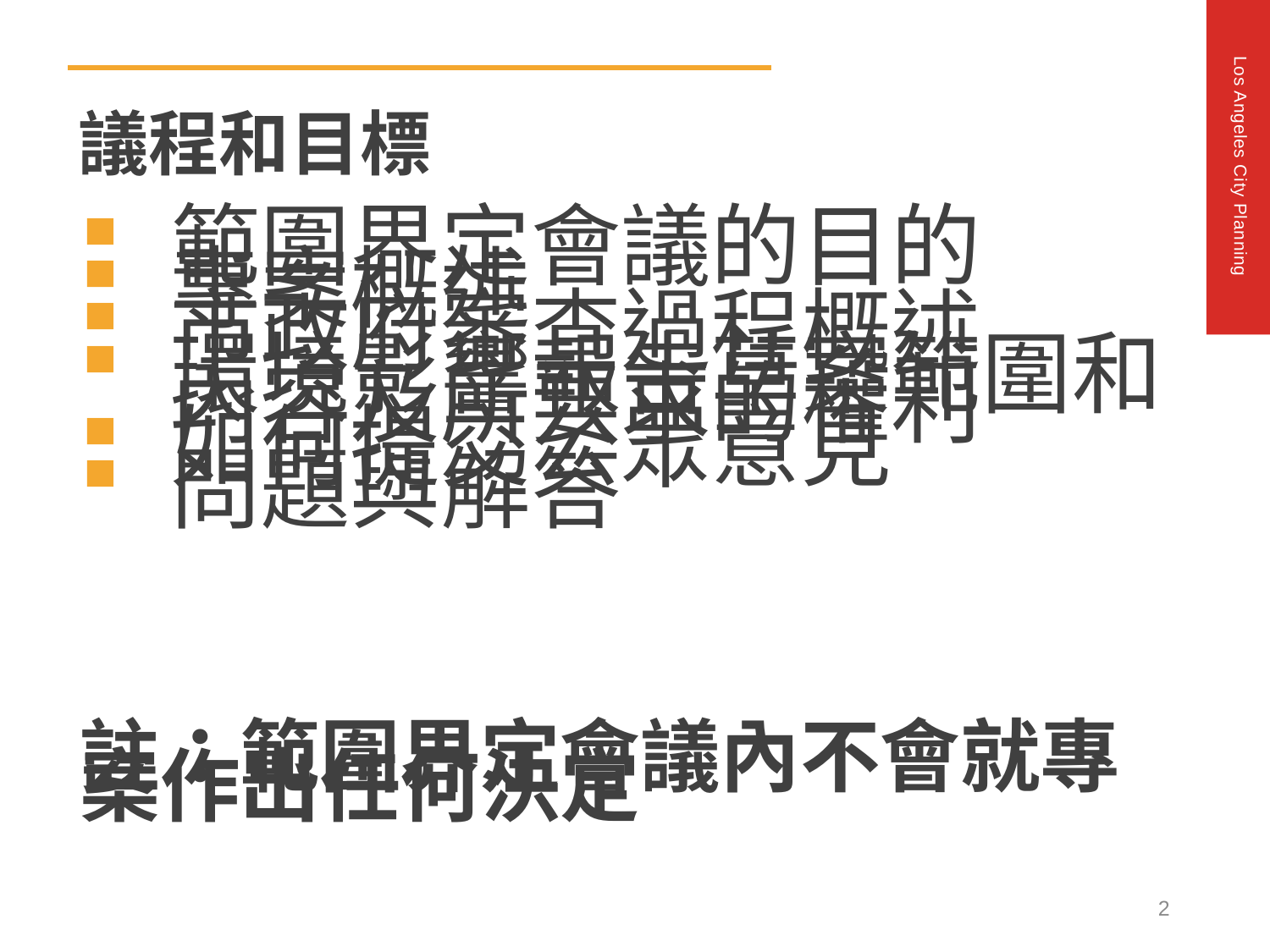

議程和目標
範圍界定會議的目的
專案概述
市政府審查過程概述
環境影響報告草案範圍和內容及所要求的權利
如何提交公眾意見
問題與解答

註：範圍界定會議內不會就專案作出任何決定

2